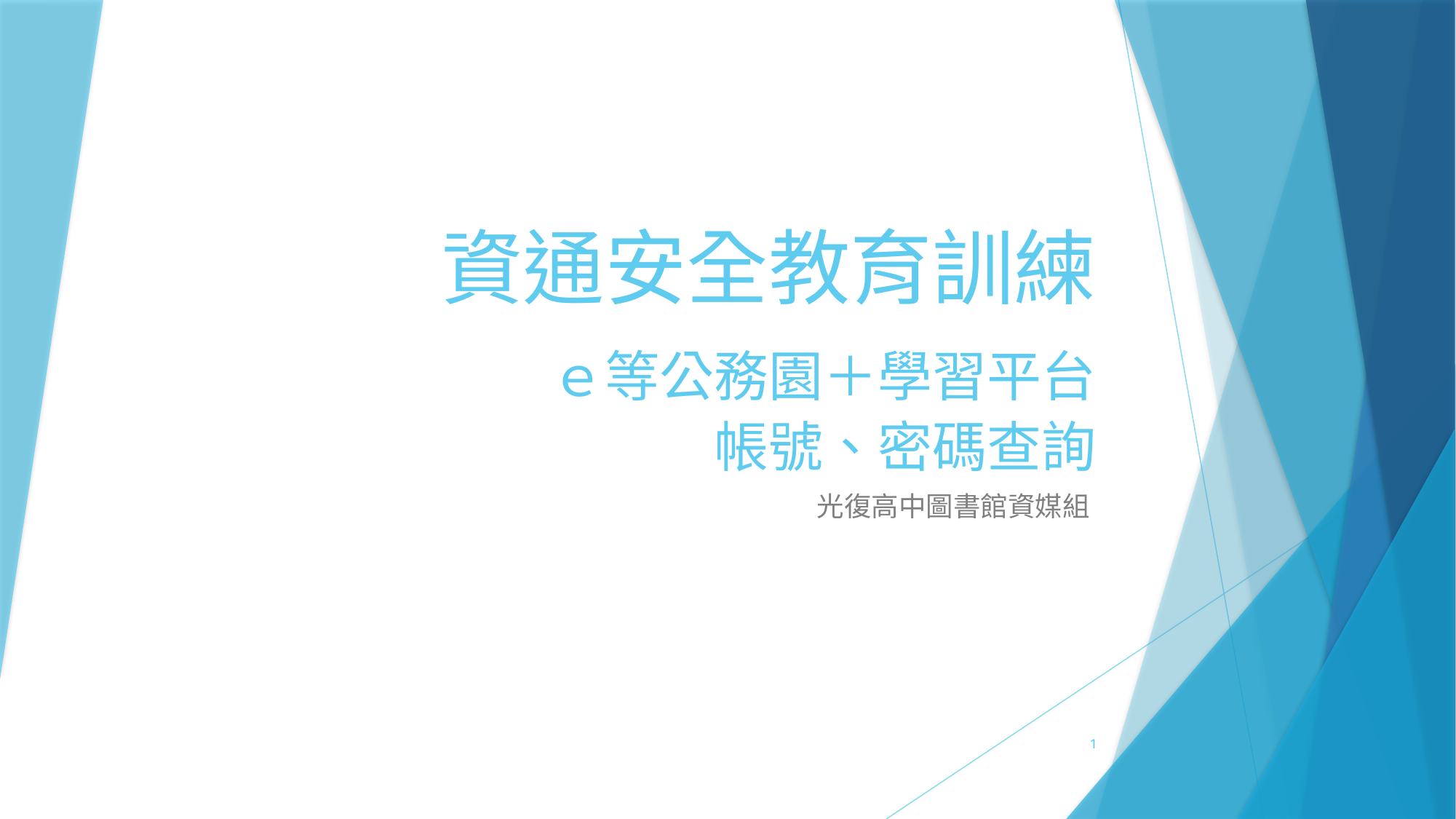

# 資通安全教育訓練 　ｅ等公務園＋學習平台 帳號、密碼查詢
光復高中圖書館資媒組
1